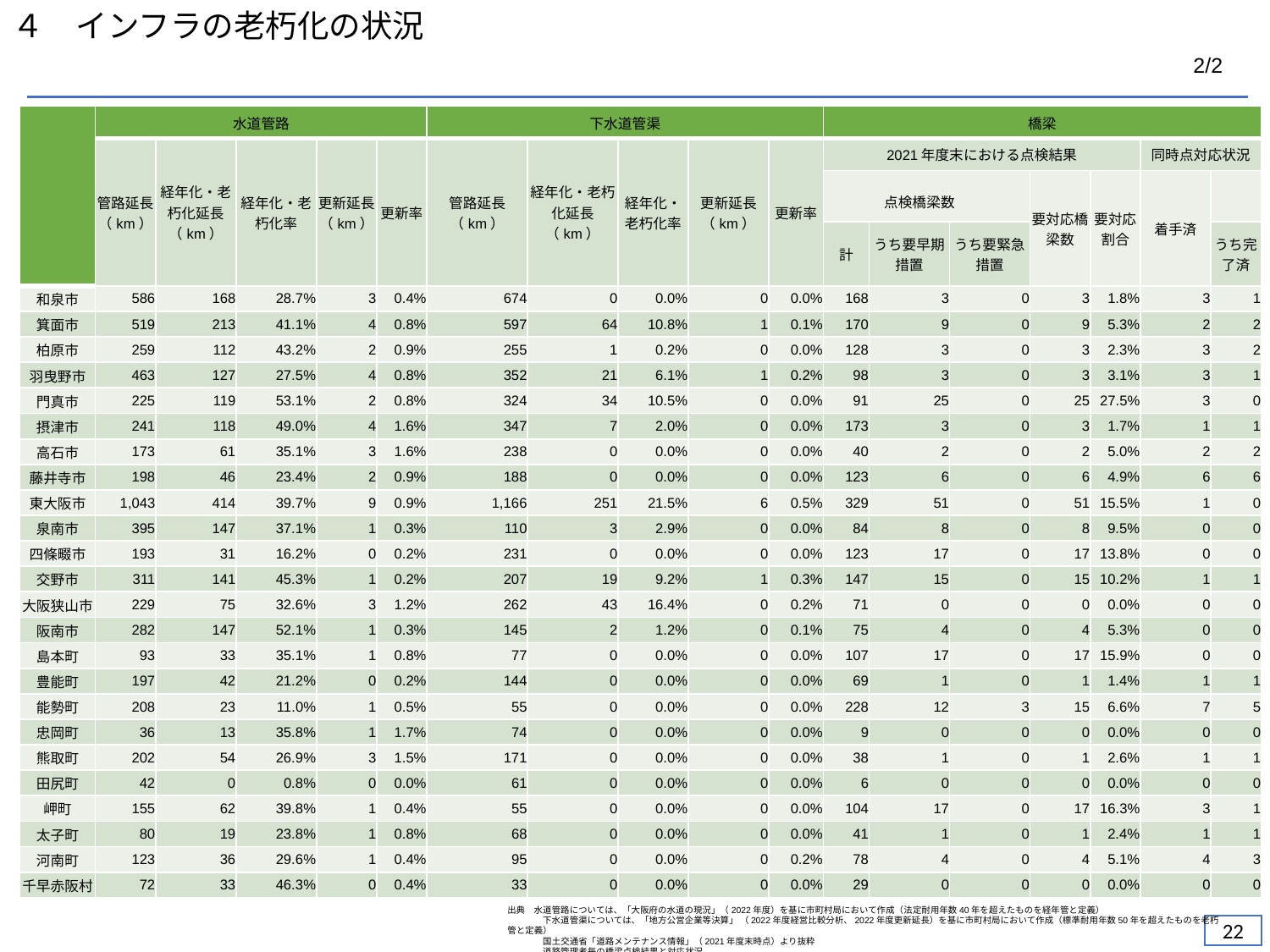

４　インフラの老朽化の状況

2/2
|  | 水道管路 |  |  |  |  | 下水道管渠 |  |  |  |  | 橋梁 |  |  |  |  |  |  |
| --- | --- | --- | --- | --- | --- | --- | --- | --- | --- | --- | --- | --- | --- | --- | --- | --- | --- |
|  | 管路延長 （km） | 経年化・老朽化延長 （km） | 経年化・老朽化率 | 更新延長 （km） | 更新率 | 管路延長 （km） | 経年化・老朽化延長 （km） | 経年化・老朽化率 | 更新延長 （km） | 更新率 | 2021年度末における点検結果 |  |  |  |  | 同時点対応状況 |  |
|  |  |  |  |  |  |  |  |  |  |  | 点検橋梁数 |  |  | 要対応橋梁数 | 要対応割合 | 着手済 |  |
|  |  |  |  |  |  |  |  |  |  |  | 計 | うち要早期措置 | うち要緊急措置 |  |  |  | うち完了済 |
| 和泉市 | 586 | 168 | 28.7% | 3 | 0.4% | 674 | 0 | 0.0% | 0 | 0.0% | 168 | 3 | 0 | 3 | 1.8% | 3 | 1 |
| 箕面市 | 519 | 213 | 41.1% | 4 | 0.8% | 597 | 64 | 10.8% | 1 | 0.1% | 170 | 9 | 0 | 9 | 5.3% | 2 | 2 |
| 柏原市 | 259 | 112 | 43.2% | 2 | 0.9% | 255 | 1 | 0.2% | 0 | 0.0% | 128 | 3 | 0 | 3 | 2.3% | 3 | 2 |
| 羽曳野市 | 463 | 127 | 27.5% | 4 | 0.8% | 352 | 21 | 6.1% | 1 | 0.2% | 98 | 3 | 0 | 3 | 3.1% | 3 | 1 |
| 門真市 | 225 | 119 | 53.1% | 2 | 0.8% | 324 | 34 | 10.5% | 0 | 0.0% | 91 | 25 | 0 | 25 | 27.5% | 3 | 0 |
| 摂津市 | 241 | 118 | 49.0% | 4 | 1.6% | 347 | 7 | 2.0% | 0 | 0.0% | 173 | 3 | 0 | 3 | 1.7% | 1 | 1 |
| 高石市 | 173 | 61 | 35.1% | 3 | 1.6% | 238 | 0 | 0.0% | 0 | 0.0% | 40 | 2 | 0 | 2 | 5.0% | 2 | 2 |
| 藤井寺市 | 198 | 46 | 23.4% | 2 | 0.9% | 188 | 0 | 0.0% | 0 | 0.0% | 123 | 6 | 0 | 6 | 4.9% | 6 | 6 |
| 東大阪市 | 1,043 | 414 | 39.7% | 9 | 0.9% | 1,166 | 251 | 21.5% | 6 | 0.5% | 329 | 51 | 0 | 51 | 15.5% | 1 | 0 |
| 泉南市 | 395 | 147 | 37.1% | 1 | 0.3% | 110 | 3 | 2.9% | 0 | 0.0% | 84 | 8 | 0 | 8 | 9.5% | 0 | 0 |
| 四條畷市 | 193 | 31 | 16.2% | 0 | 0.2% | 231 | 0 | 0.0% | 0 | 0.0% | 123 | 17 | 0 | 17 | 13.8% | 0 | 0 |
| 交野市 | 311 | 141 | 45.3% | 1 | 0.2% | 207 | 19 | 9.2% | 1 | 0.3% | 147 | 15 | 0 | 15 | 10.2% | 1 | 1 |
| 大阪狭山市 | 229 | 75 | 32.6% | 3 | 1.2% | 262 | 43 | 16.4% | 0 | 0.2% | 71 | 0 | 0 | 0 | 0.0% | 0 | 0 |
| 阪南市 | 282 | 147 | 52.1% | 1 | 0.3% | 145 | 2 | 1.2% | 0 | 0.1% | 75 | 4 | 0 | 4 | 5.3% | 0 | 0 |
| 島本町 | 93 | 33 | 35.1% | 1 | 0.8% | 77 | 0 | 0.0% | 0 | 0.0% | 107 | 17 | 0 | 17 | 15.9% | 0 | 0 |
| 豊能町 | 197 | 42 | 21.2% | 0 | 0.2% | 144 | 0 | 0.0% | 0 | 0.0% | 69 | 1 | 0 | 1 | 1.4% | 1 | 1 |
| 能勢町 | 208 | 23 | 11.0% | 1 | 0.5% | 55 | 0 | 0.0% | 0 | 0.0% | 228 | 12 | 3 | 15 | 6.6% | 7 | 5 |
| 忠岡町 | 36 | 13 | 35.8% | 1 | 1.7% | 74 | 0 | 0.0% | 0 | 0.0% | 9 | 0 | 0 | 0 | 0.0% | 0 | 0 |
| 熊取町 | 202 | 54 | 26.9% | 3 | 1.5% | 171 | 0 | 0.0% | 0 | 0.0% | 38 | 1 | 0 | 1 | 2.6% | 1 | 1 |
| 田尻町 | 42 | 0 | 0.8% | 0 | 0.0% | 61 | 0 | 0.0% | 0 | 0.0% | 6 | 0 | 0 | 0 | 0.0% | 0 | 0 |
| 岬町 | 155 | 62 | 39.8% | 1 | 0.4% | 55 | 0 | 0.0% | 0 | 0.0% | 104 | 17 | 0 | 17 | 16.3% | 3 | 1 |
| 太子町 | 80 | 19 | 23.8% | 1 | 0.8% | 68 | 0 | 0.0% | 0 | 0.0% | 41 | 1 | 0 | 1 | 2.4% | 1 | 1 |
| 河南町 | 123 | 36 | 29.6% | 1 | 0.4% | 95 | 0 | 0.0% | 0 | 0.2% | 78 | 4 | 0 | 4 | 5.1% | 4 | 3 |
| 千早赤阪村 | 72 | 33 | 46.3% | 0 | 0.4% | 33 | 0 | 0.0% | 0 | 0.0% | 29 | 0 | 0 | 0 | 0.0% | 0 | 0 |
出典　水道管路については、「大阪府の水道の現況」（2022年度）を基に市町村局において作成（法定耐用年数40年を超えたものを経年管と定義）
　　　　下水道管渠については、「地方公営企業等決算」 （2022年度経営比較分析、2022年度更新延長）を基に市町村局において作成（標準耐用年数50年を超えたものを老朽管と定義）
　　　　国土交通省「道路メンテナンス情報」（2021年度末時点）より抜粋
　　　　道路管理者毎の橋梁点検結果と対応状況
22